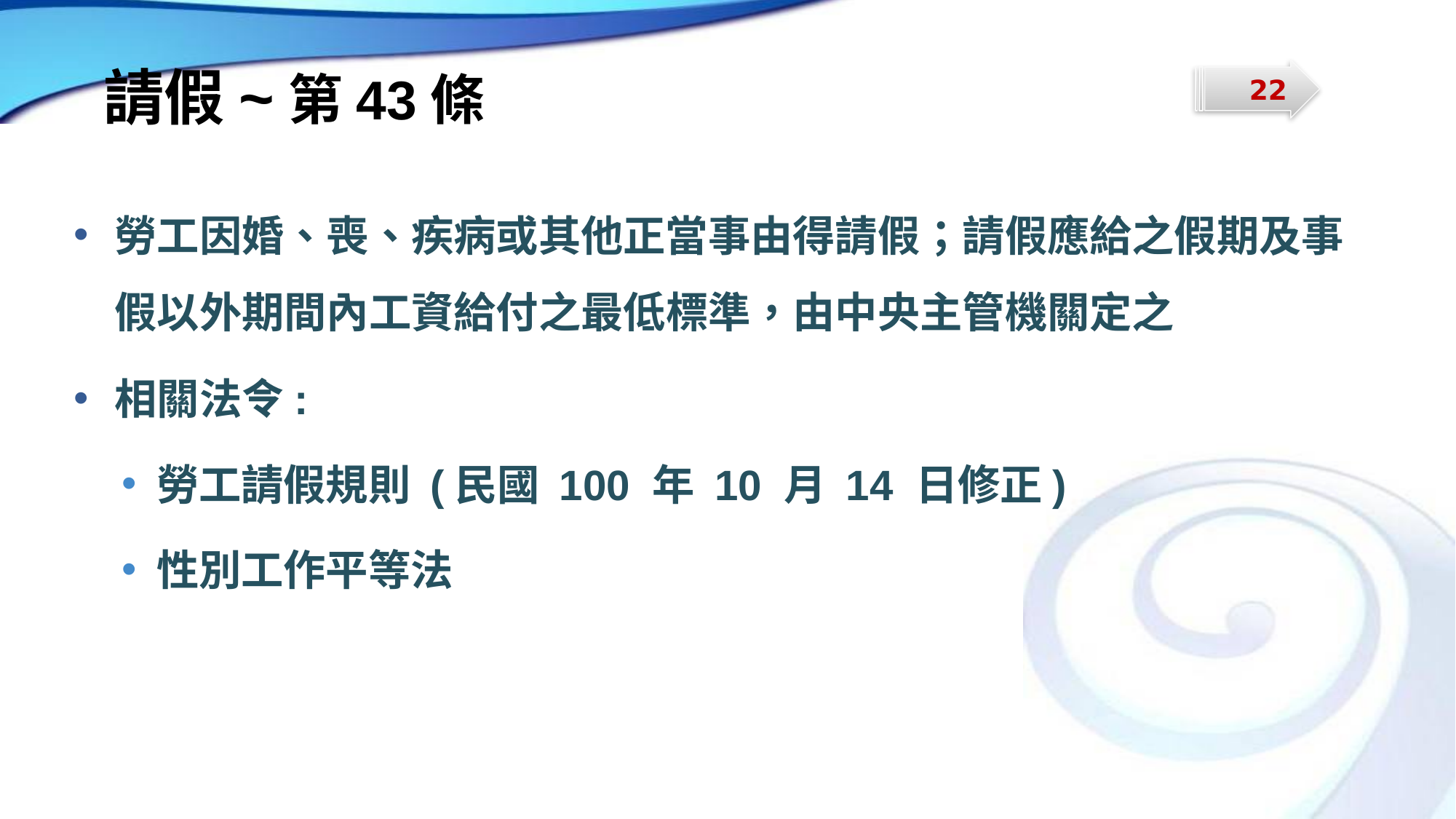

# 請假~第43條
22
勞工因婚、喪、疾病或其他正當事由得請假；請假應給之假期及事假以外期間內工資給付之最低標準，由中央主管機關定之
相關法令:
勞工請假規則 (民國 100 年 10 月 14 日修正)
性別工作平等法